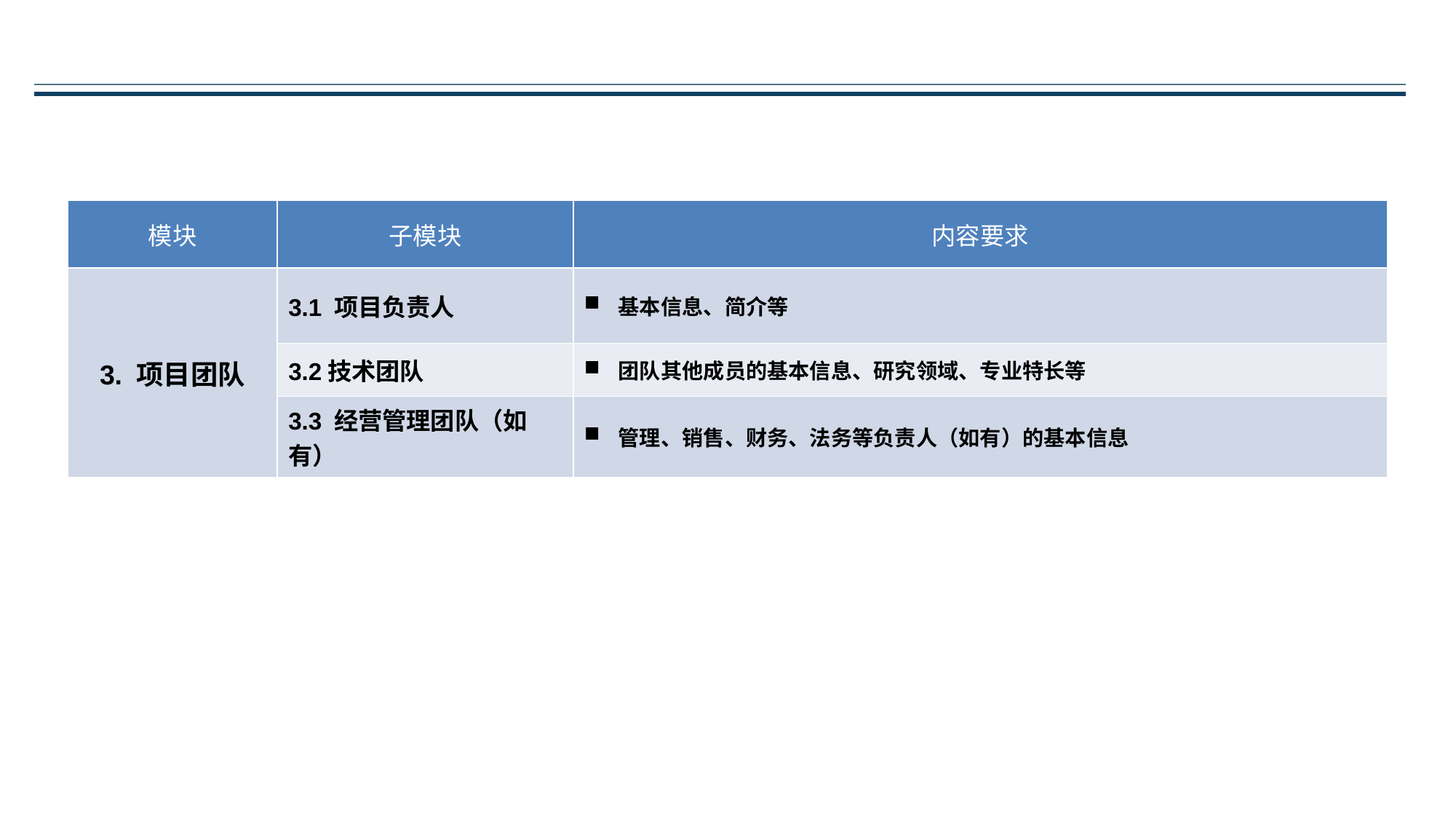

| 模块 | 子模块 | 内容要求 |
| --- | --- | --- |
| 3. 项目团队 | 3.1 项目负责人 | 基本信息、简介等 |
|  | 3.2技术团队 | 团队其他成员的基本信息、研究领域、专业特长等 |
|  | 3.3 经营管理团队（如有） | 管理、销售、财务、法务等负责人（如有）的基本信息 |